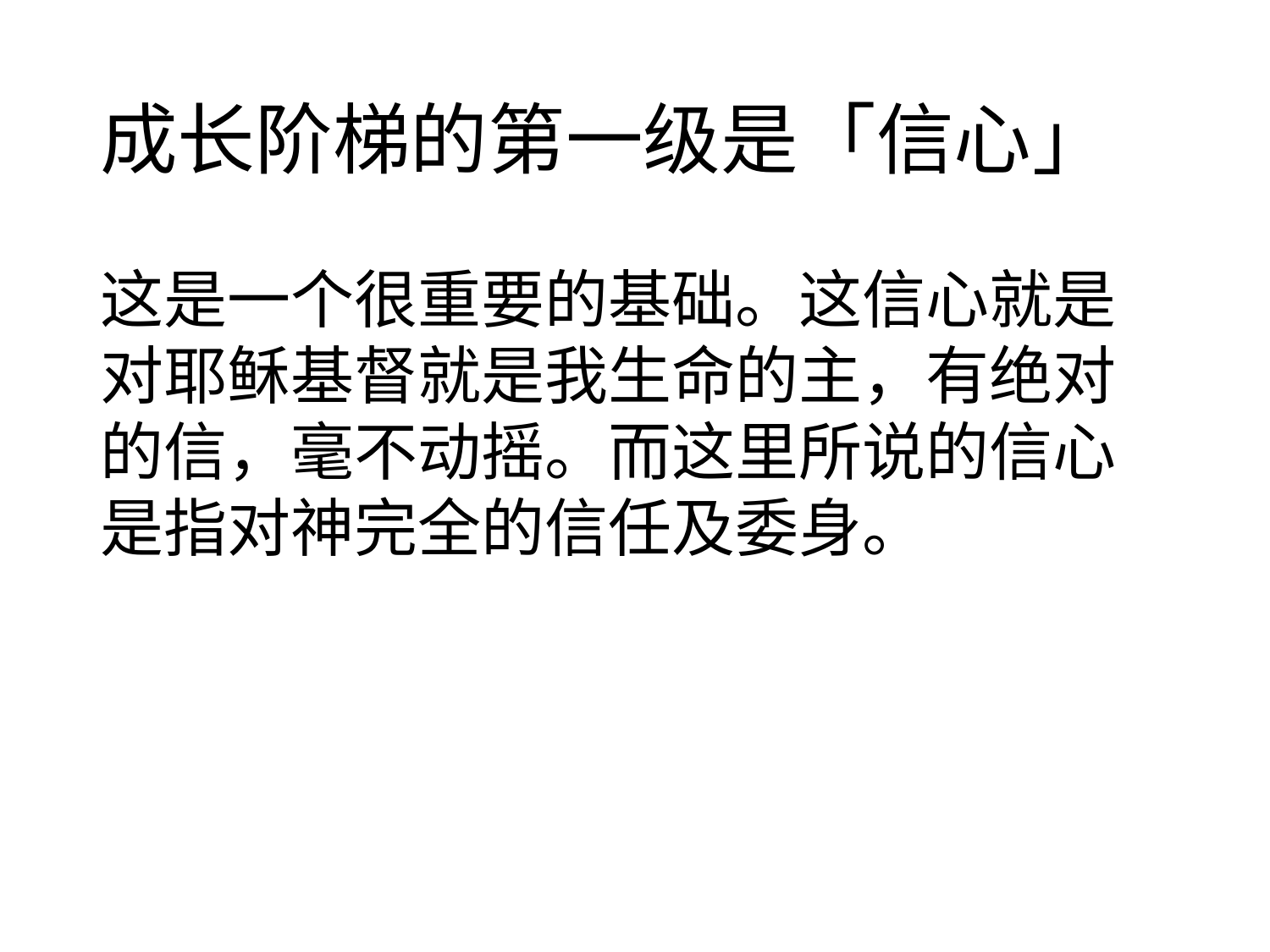

# 成长阶梯的第一级是「信心」
这是一个很重要的基础。这信心就是对耶稣基督就是我生命的主，有绝对的信，毫不动摇。而这里所说的信心是指对神完全的信任及委身。